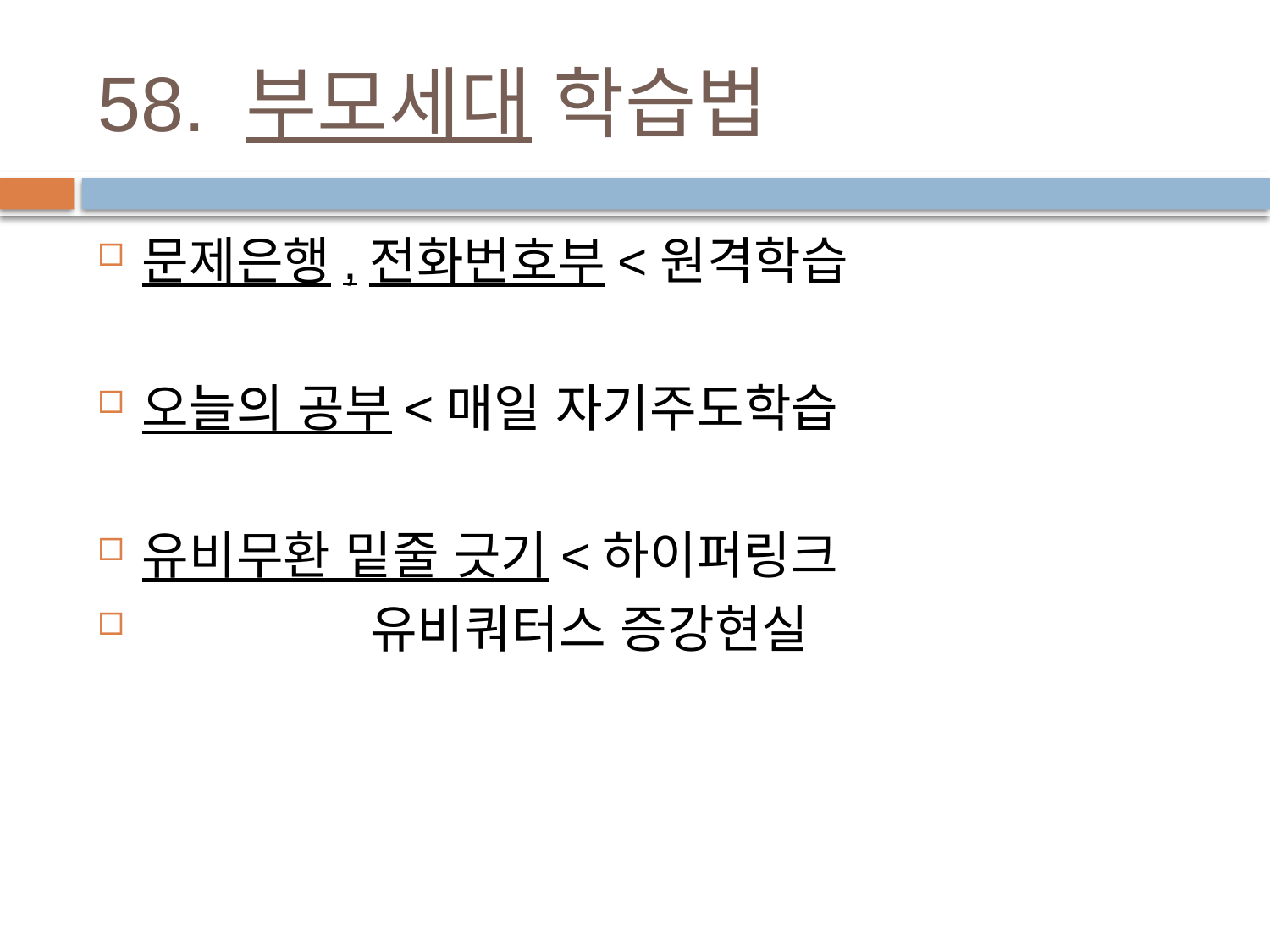

# 58. 부모세대 학습법
문제은행,전화번호부<원격학습

오늘의 공부<매일 자기주도학습

유비무환 밑줄 긋기<하이퍼링크
               유비쿼터스 증강현실